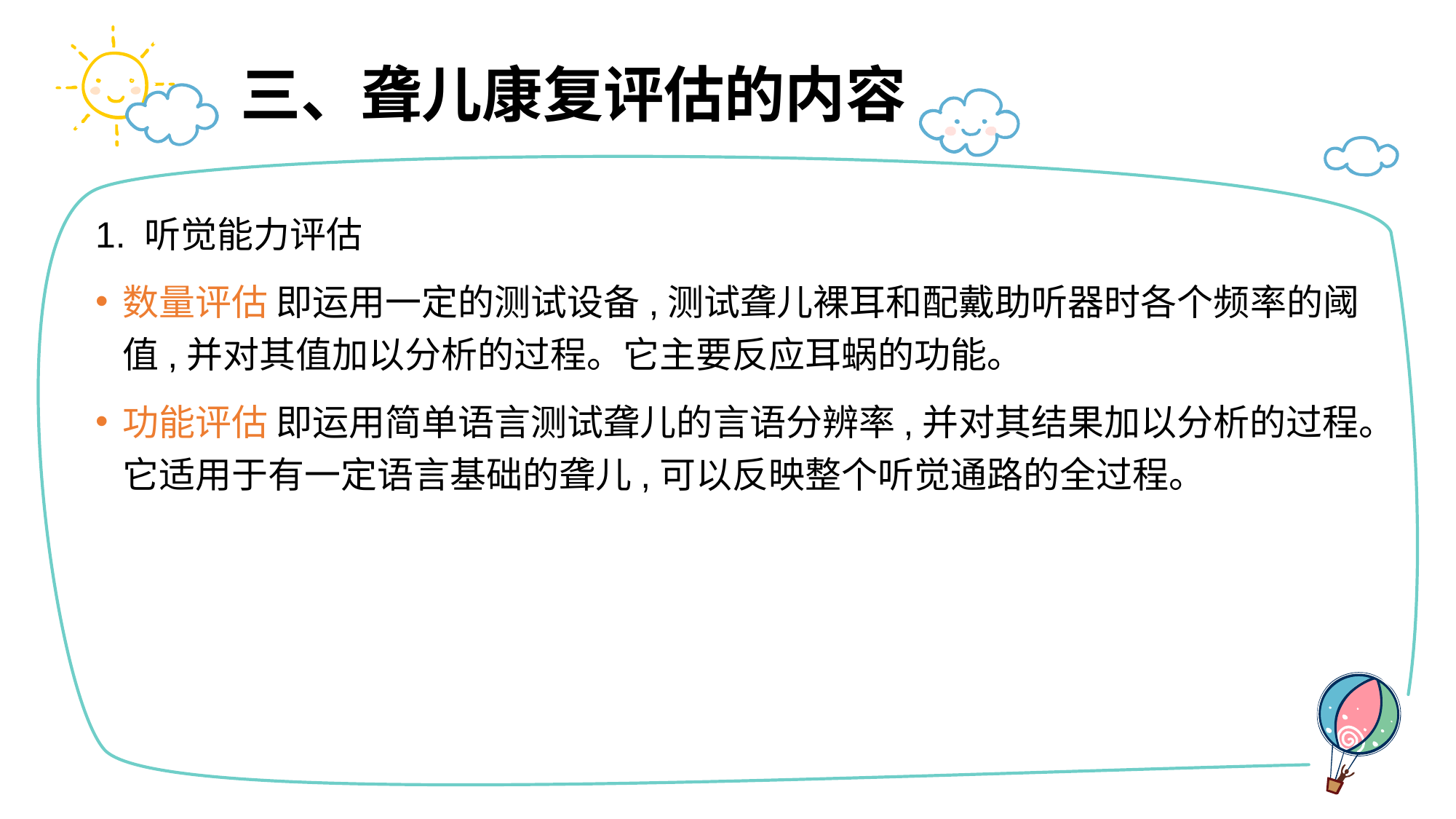

# 三、聋儿康复评估的内容
1. 听觉能力评估
数量评估 即运用一定的测试设备,测试聋儿裸耳和配戴助听器时各个频率的阈值,并对其值加以分析的过程。它主要反应耳蜗的功能。
功能评估 即运用简单语言测试聋儿的言语分辨率,并对其结果加以分析的过程。它适用于有一定语言基础的聋儿,可以反映整个听觉通路的全过程。